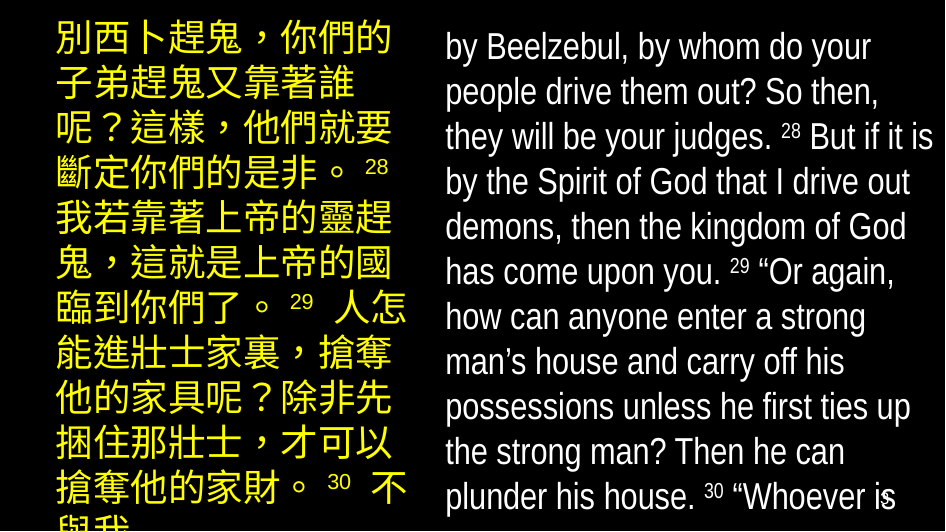

別西卜趕鬼，你們的子弟趕鬼又靠著誰呢？這樣，他們就要斷定你們的是非。28 我若靠著上帝的靈趕鬼，這就是上帝的國臨到你們了。29 人怎能進壯士家裏，搶奪他的家具呢？除非先捆住那壯士，才可以搶奪他的家財。30 不與我
by Beelzebul, by whom do your people drive them out? So then, they will be your judges. 28 But if it is by the Spirit of God that I drive out demons, then the kingdom of God has come upon you. 29 “Or again, how can anyone enter a strong man’s house and carry off his possessions unless he first ties up the strong man? Then he can plunder his house. 30 “Whoever is
3